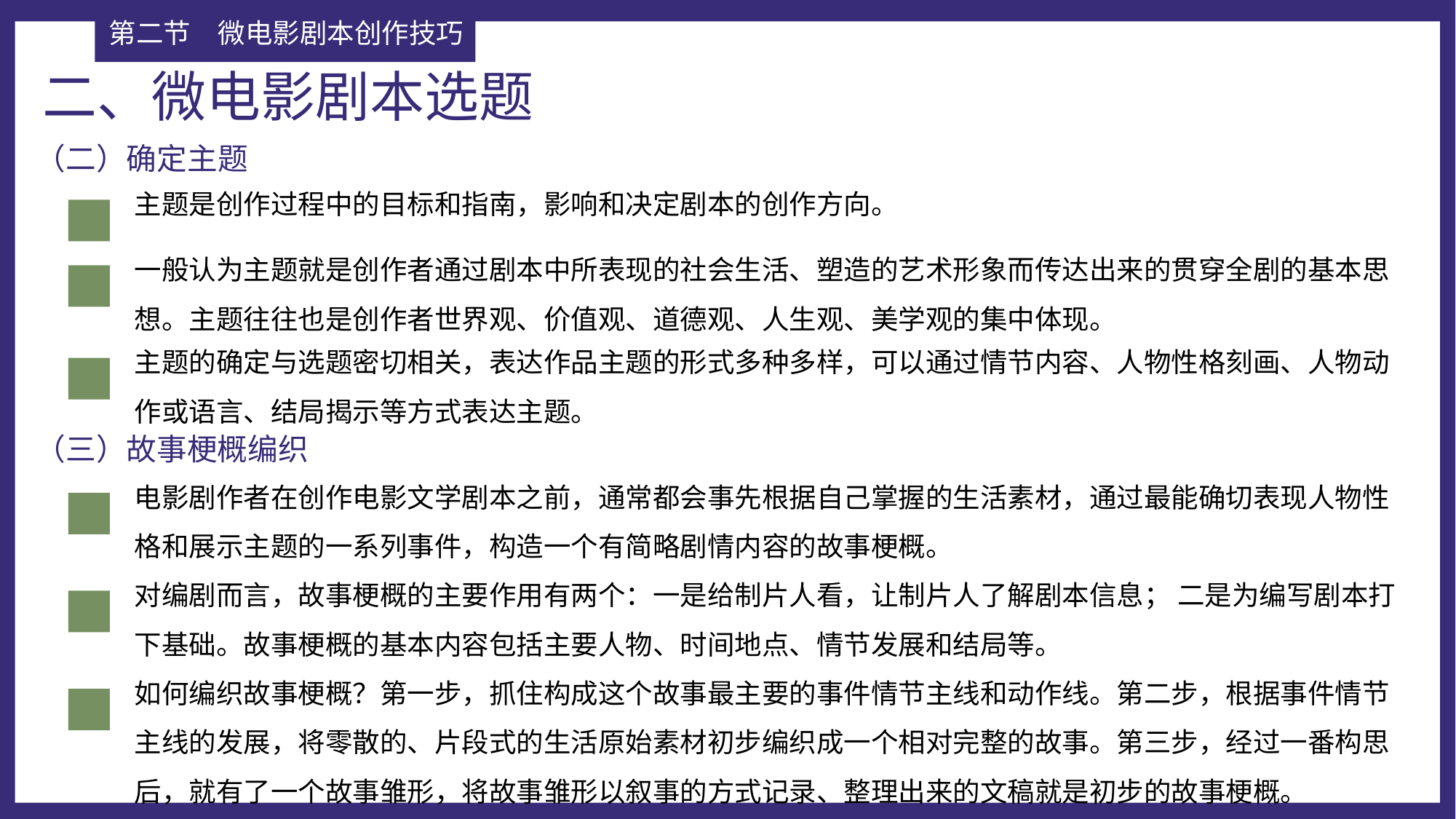

第二节	微电影剧本创作技巧
二、微电影剧本选题
（二）确定主题
主题是创作过程中的目标和指南，影响和决定剧本的创作方向。

一般认为主题就是创作者通过剧本中所表现的社会生活、塑造的艺术形象而传达出来的贯穿全剧的基本思想。主题往往也是创作者世界观、价值观、道德观、人生观、美学观的集中体现。

主题的确定与选题密切相关，表达作品主题的形式多种多样，可以通过情节内容、人物性格刻画、人物动作或语言、结局揭示等方式表达主题。

（三）故事梗概编织
电影剧作者在创作电影文学剧本之前，通常都会事先根据自己掌握的生活素材，通过最能确切表现人物性格和展示主题的一系列事件，构造一个有简略剧情内容的故事梗概。

对编剧而言，故事梗概的主要作用有两个：一是给制片人看，让制片人了解剧本信息； 二是为编写剧本打下基础。故事梗概的基本内容包括主要人物、时间地点、情节发展和结局等。

如何编织故事梗概？第一步，抓住构成这个故事最主要的事件情节主线和动作线。第二步，根据事件情节主线的发展，将零散的、片段式的生活原始素材初步编织成一个相对完整的故事。第三步，经过一番构思后，就有了一个故事雏形，将故事雏形以叙事的方式记录、整理出来的文稿就是初步的故事梗概。